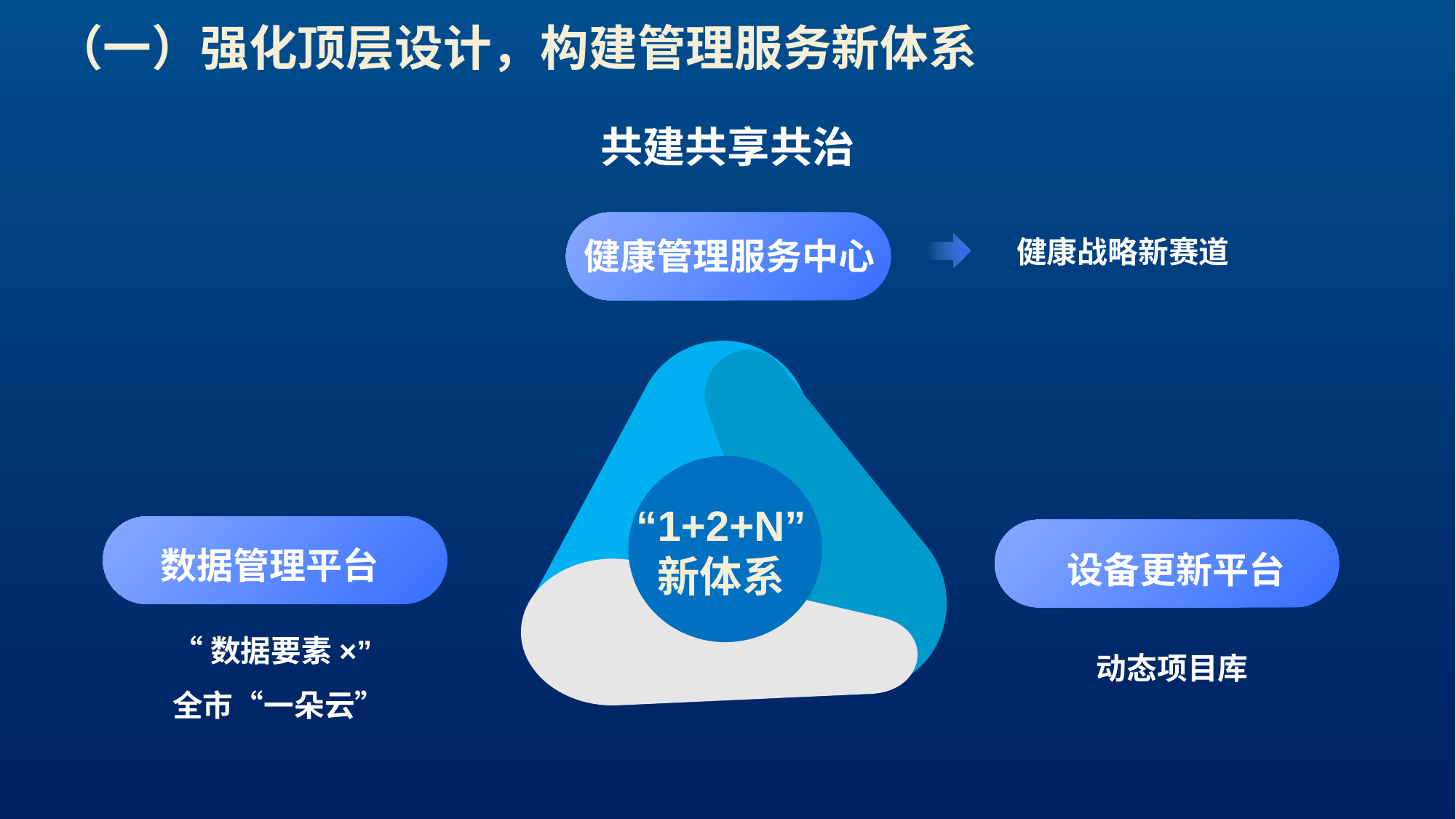

（一）强化顶层设计，构建管理服务新体系
共建共享共治

健康战略新赛道
健康管理服务中心

“1+2+N”
新体系

数据管理平台

设备更新平台
“数据要素×”
全市“一朵云”
动态项目库